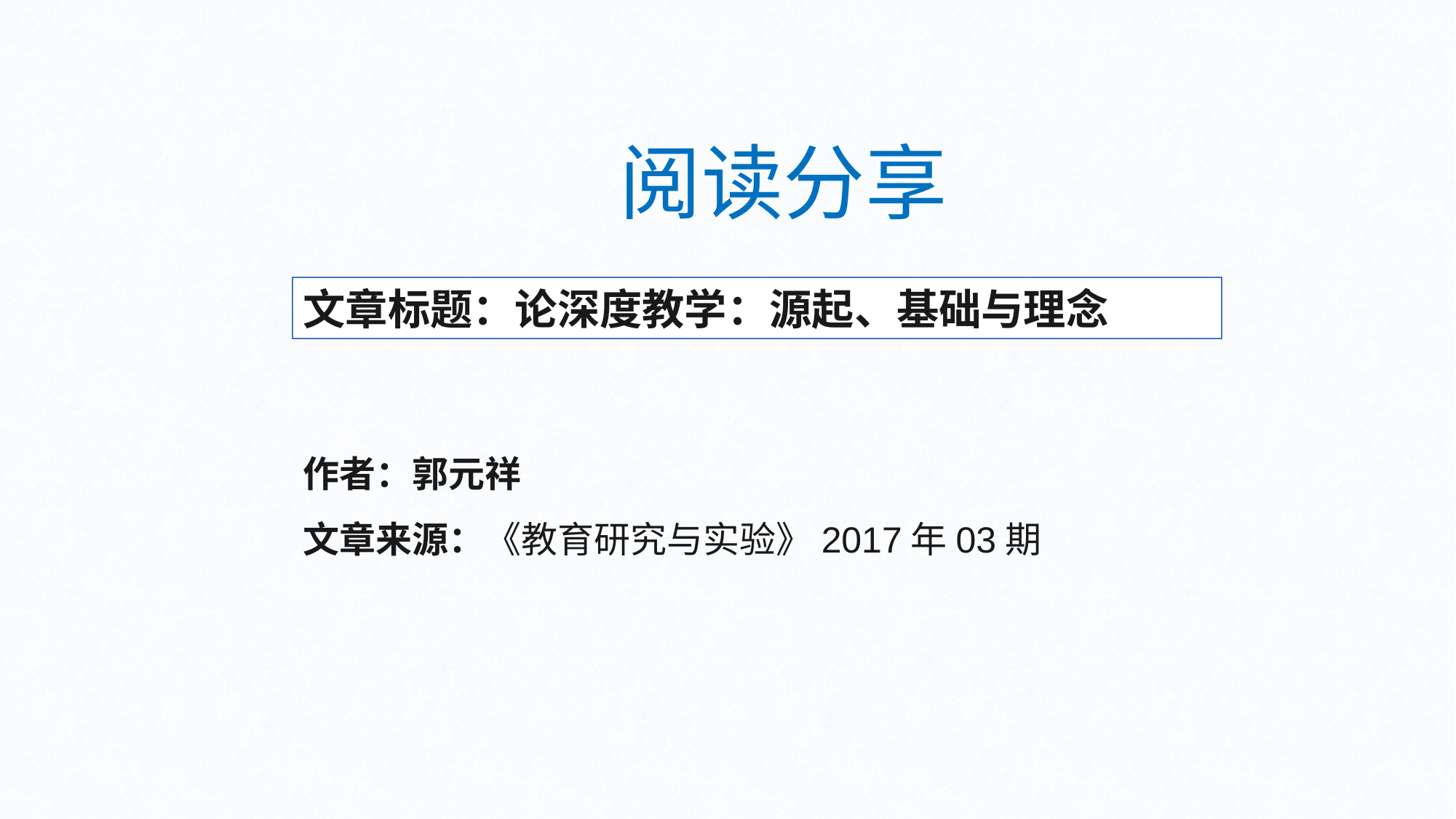

阅读分享
文章标题：论深度教学：源起、基础与理念
作者：郭元祥
文章来源：《教育研究与实验》2017年03期